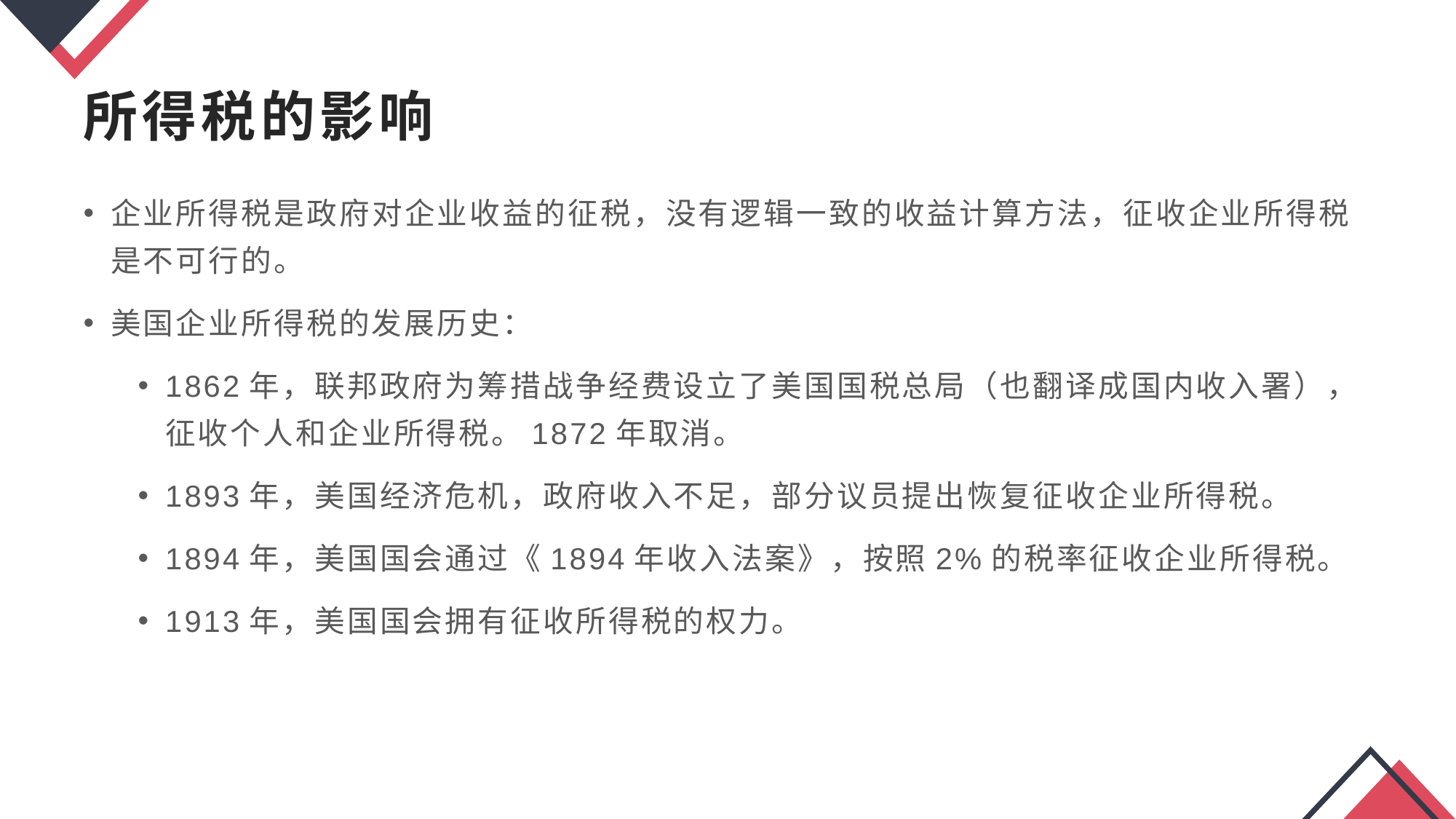

所得税的影响
企业所得税是政府对企业收益的征税，没有逻辑一致的收益计算方法，征收企业所得税是不可行的。
美国企业所得税的发展历史：
1862年，联邦政府为筹措战争经费设立了美国国税总局（也翻译成国内收入署），征收个人和企业所得税。1872年取消。
1893年，美国经济危机，政府收入不足，部分议员提出恢复征收企业所得税。
1894年，美国国会通过《1894年收入法案》，按照2%的税率征收企业所得税。
1913年，美国国会拥有征收所得税的权力。